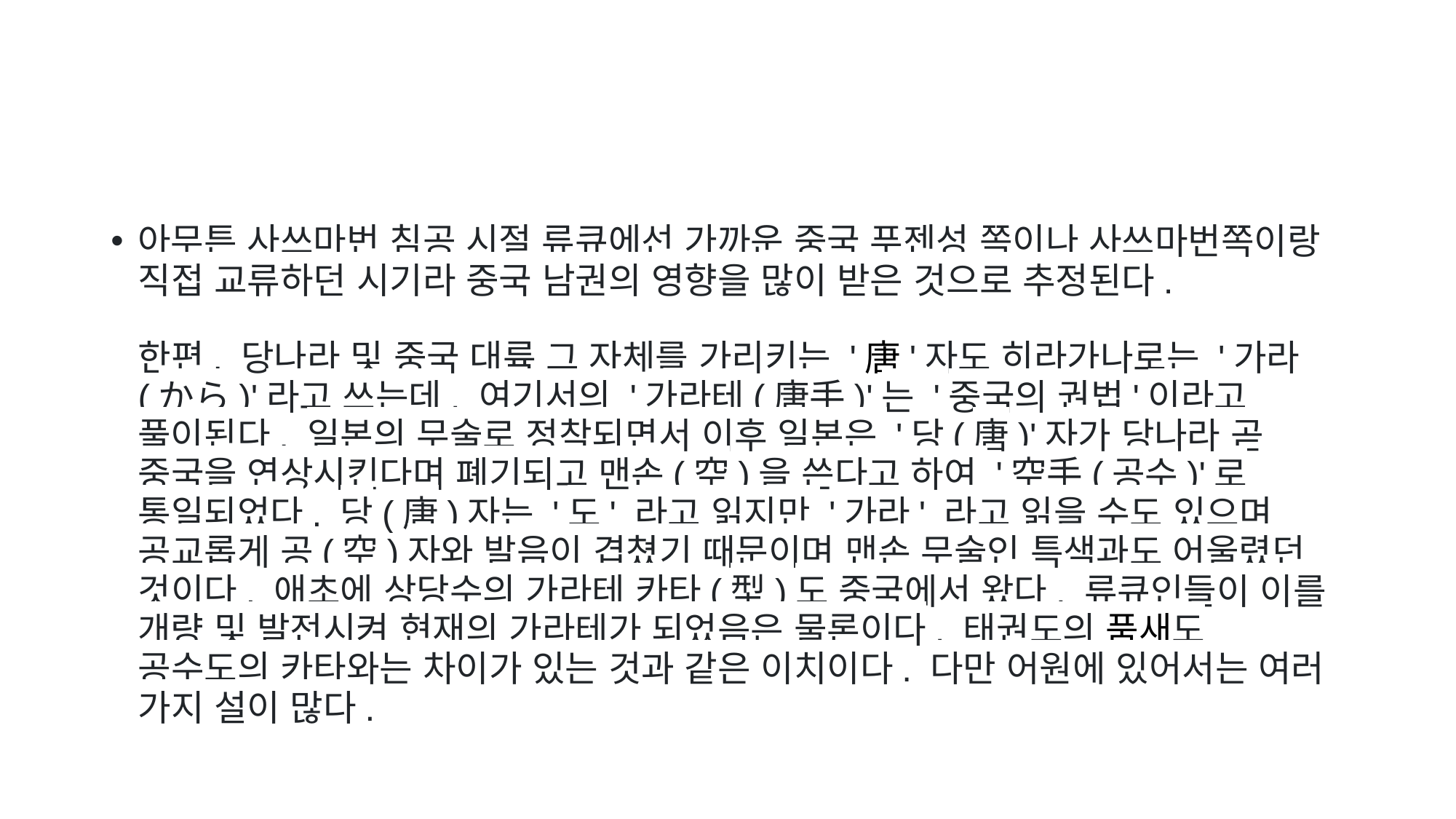

아무튼 사쓰마번 침공 시절 류큐에선 가까운 중국 푸젠성 쪽이나 사쓰마번쪽이랑 직접 교류하던 시기라 중국 남권의 영향을 많이 받은 것으로 추정된다.
한편, 당나라 및 중국 대륙 그 자체를 가리키는 '唐'자도 히라가나로는 '가라(から)'라고 쓰는데, 여기서의 '가라테(唐手)'는 '중국의 권법'이라고 풀이된다. 일본의 무술로 정착되면서 이후 일본은 '당(唐)'자가 당나라 곧 중국을 연상시킨다며 폐기되고 맨손(空)을 쓴다고 하여 '空手(공수)'로 통일되었다. 당(唐)자는 '도' 라고 읽지만 '가라' 라고 읽을 수도 있으며 공교롭게 공(空)자와 발음이 겹쳤기 때문이며 맨손 무술인 특색과도 어울렸던 것이다. 애초에 상당수의 가라테 카타(型)도 중국에서 왔다. 류큐인들이 이를 개량 및 발전시켜 현재의 가라테가 되었음은 물론이다. 태권도의 품새도 공수도의 카타와는 차이가 있는 것과 같은 이치이다. 다만 어원에 있어서는 여러 가지 설이 많다.